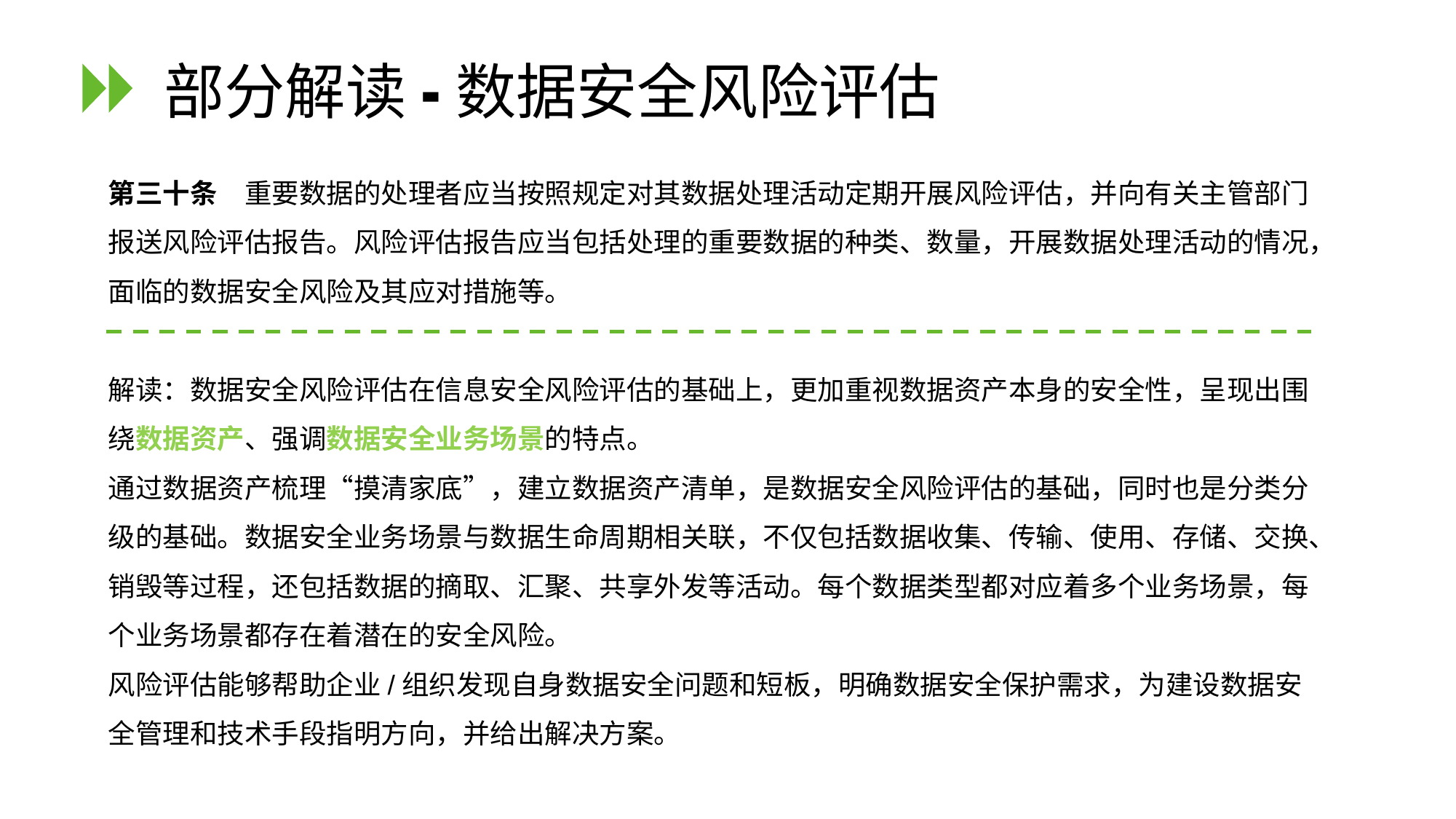

# 部分解读-数据安全风险评估
第三十条　重要数据的处理者应当按照规定对其数据处理活动定期开展风险评估，并向有关主管部门报送风险评估报告。风险评估报告应当包括处理的重要数据的种类、数量，开展数据处理活动的情况，面临的数据安全风险及其应对措施等。

解读：数据安全风险评估在信息安全风险评估的基础上，更加重视数据资产本身的安全性，呈现出围绕数据资产、强调数据安全业务场景的特点。
通过数据资产梳理“摸清家底”，建立数据资产清单，是数据安全风险评估的基础，同时也是分类分级的基础。数据安全业务场景与数据生命周期相关联，不仅包括数据收集、传输、使用、存储、交换、销毁等过程，还包括数据的摘取、汇聚、共享外发等活动。每个数据类型都对应着多个业务场景，每个业务场景都存在着潜在的安全风险。
风险评估能够帮助企业/组织发现自身数据安全问题和短板，明确数据安全保护需求，为建设数据安全管理和技术手段指明方向，并给出解决方案。